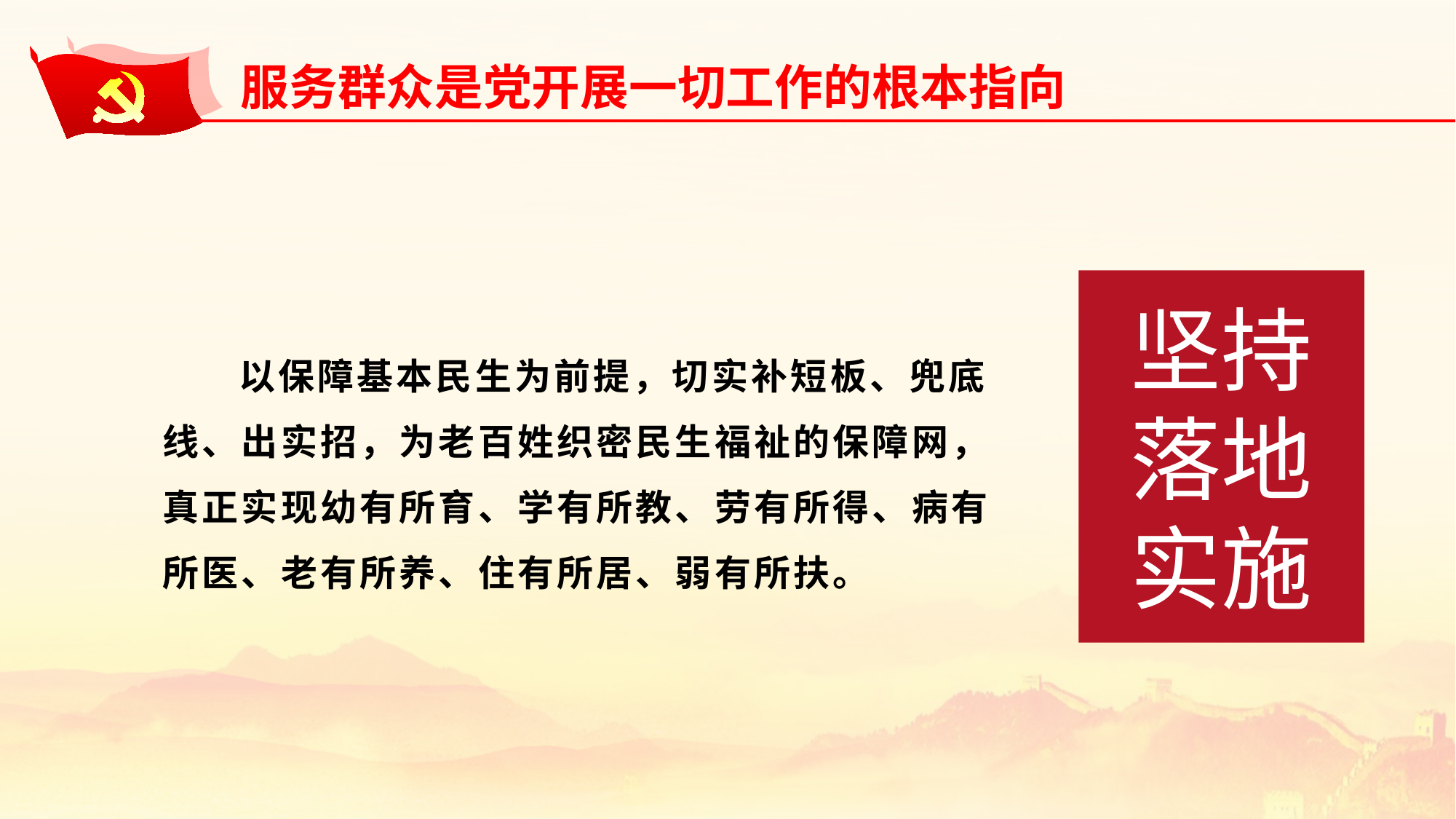

服务群众是党开展一切工作的根本指向
坚持落地实施
以保障基本民生为前提，切实补短板、兜底线、出实招，为老百姓织密民生福祉的保障网，真正实现幼有所育、学有所教、劳有所得、病有所医、老有所养、住有所居、弱有所扶。
延时符（正式讲课时请删除）